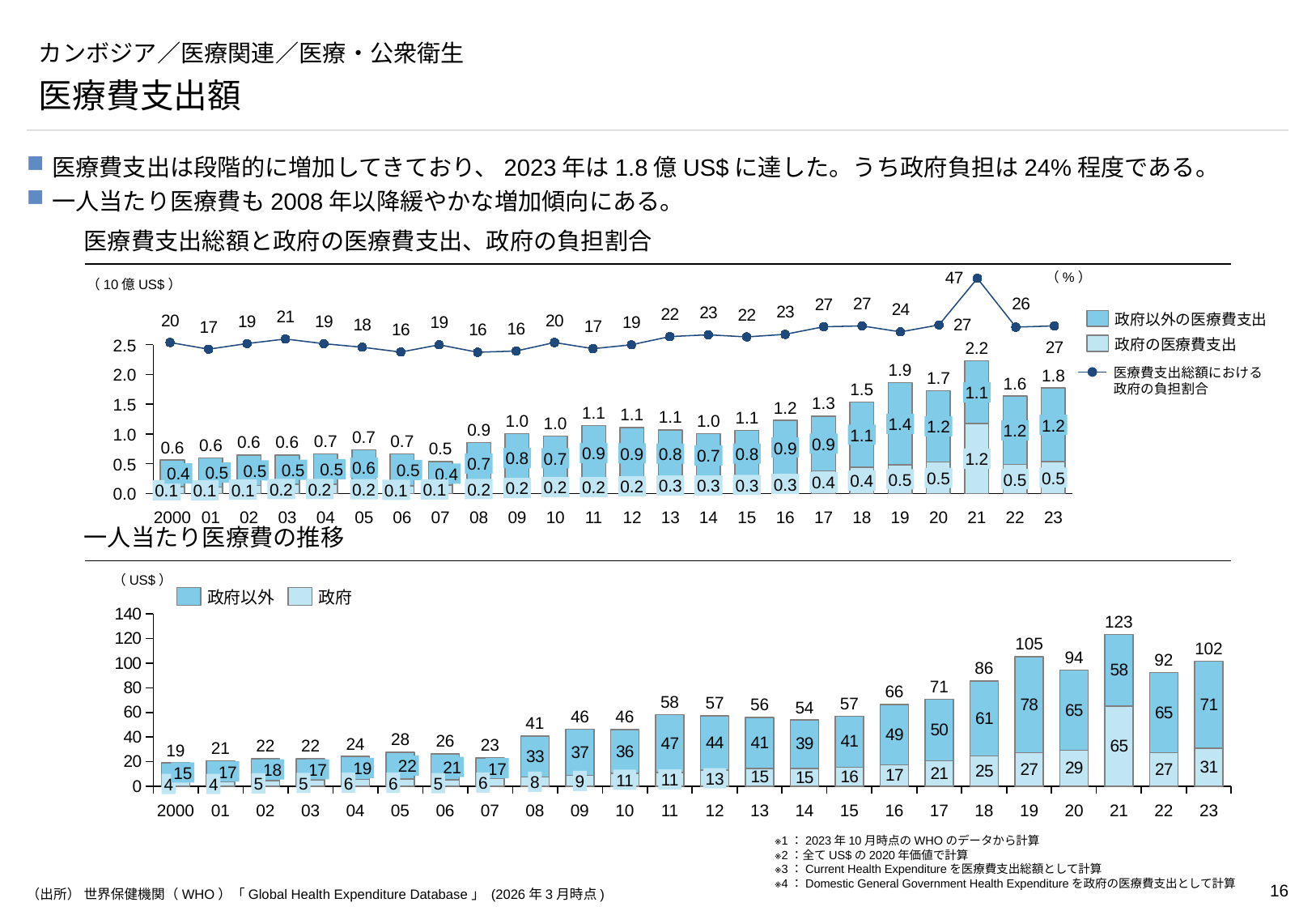

# カンボジア／医療関連／医療・公衆衛生
医療費支出額
医療費支出は段階的に増加してきており、2023年は1.8億US$に達した。うち政府負担は24%程度である。
一人当たり医療費も2008年以降緩やかな増加傾向にある。
医療費支出総額と政府の医療費支出、政府の負担割合

### Chart

| Category |  |
|---|---|
（%）
（10億US$）
政府以外の医療費支出

### Chart

| Category |  |  |
|---|---|---|
2.5
政府の医療費支出

2.2
1.9
2.0
医療費支出総額における
政府の負担割合
1.8
1.7

1.6
1.5
1.1
1.3
1.5
1.2
1.1
1.1
1.1
1.1
1.0
1.0
1.0
1.4
1.2
1.2
0.9
1.2
1.0
1.1
0.7
0.7
0.7
0.6
0.6
0.9
0.6
0.6
0.9
0.5
0.9
0.9
0.8
0.8
0.7
0.8
0.7
1.2
0.7
0.5
0.6
0.5
0.5
0.5
0.5
0.5
0.4
0.4
0.5
0.5
0.5
0.5
0.4
0.4
0.3
0.3
0.3
0.3
0.2
0.2
0.2
0.2
0.2
0.2
0.2
0.2
0.1
0.1
0.1
0.1
0.1
0.0
2000
01
02
03
04
05
06
07
08
09
10
11
12
13
14
15
16
17
18
19
20
21
22
23
一人当たり医療費の推移
（US$）

### Chart

| Category |  |  |
|---|---|---|
政府以外
政府

123
105
102
94
92
86
71
66
58
57
57
56
54
46
46
41
28
26
24
23
22
22
21
19
22
21
19
17
17
18
17
15
13
11
11
9
8
6
6
6
5
5
5
4
4
2000
01
02
03
04
05
06
07
08
09
10
11
12
13
14
15
16
17
18
19
20
21
22
23
※1：2023年10月時点のWHOのデータから計算
※2：全てUS$の2020年価値で計算
※3：Current Health Expenditureを医療費支出総額として計算
※4：Domestic General Government Health Expenditureを政府の医療費支出として計算
（出所） 世界保健機関（WHO）「Global Health Expenditure Database」 (2026年3月時点)